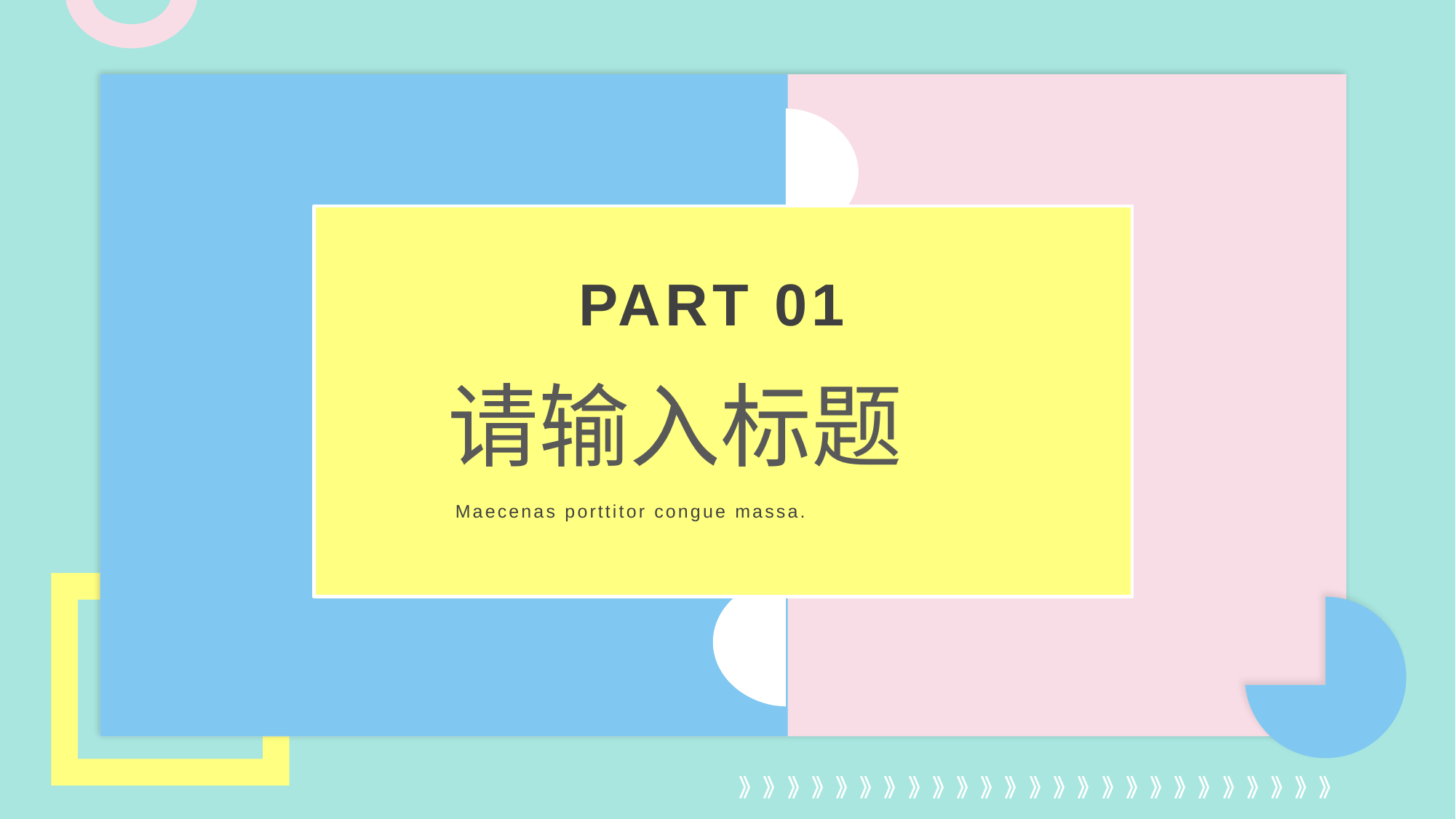

PART 01
请输入标题
Maecenas porttitor congue massa.

》》》》》》》》》》》》》》》》》》》》》》》》》